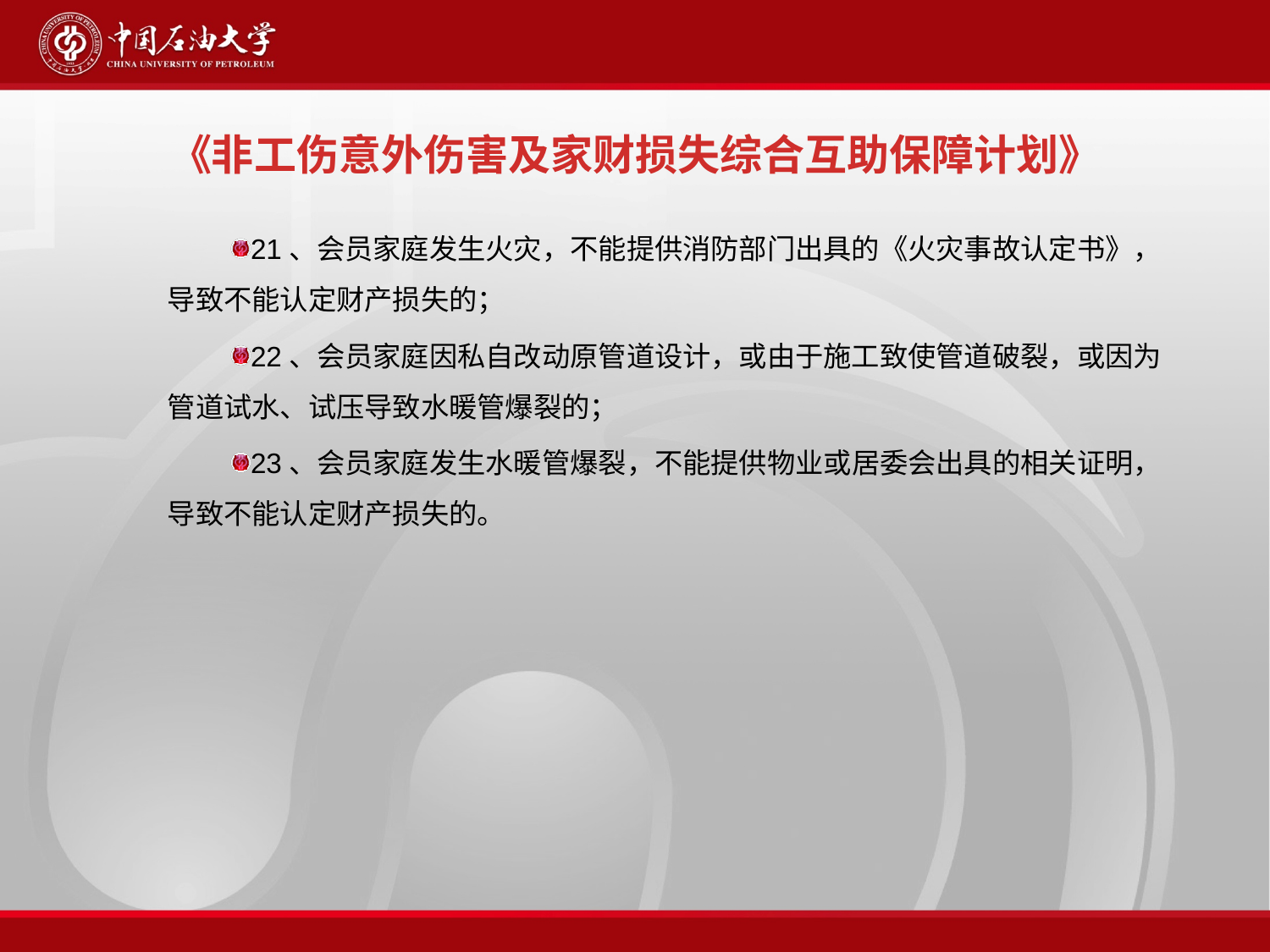

# 《非工伤意外伤害及家财损失综合互助保障计划》
21、会员家庭发生火灾，不能提供消防部门出具的《火灾事故认定书》，导致不能认定财产损失的；
22、会员家庭因私自改动原管道设计，或由于施工致使管道破裂，或因为管道试水、试压导致水暖管爆裂的；
23、会员家庭发生水暖管爆裂，不能提供物业或居委会出具的相关证明，导致不能认定财产损失的。